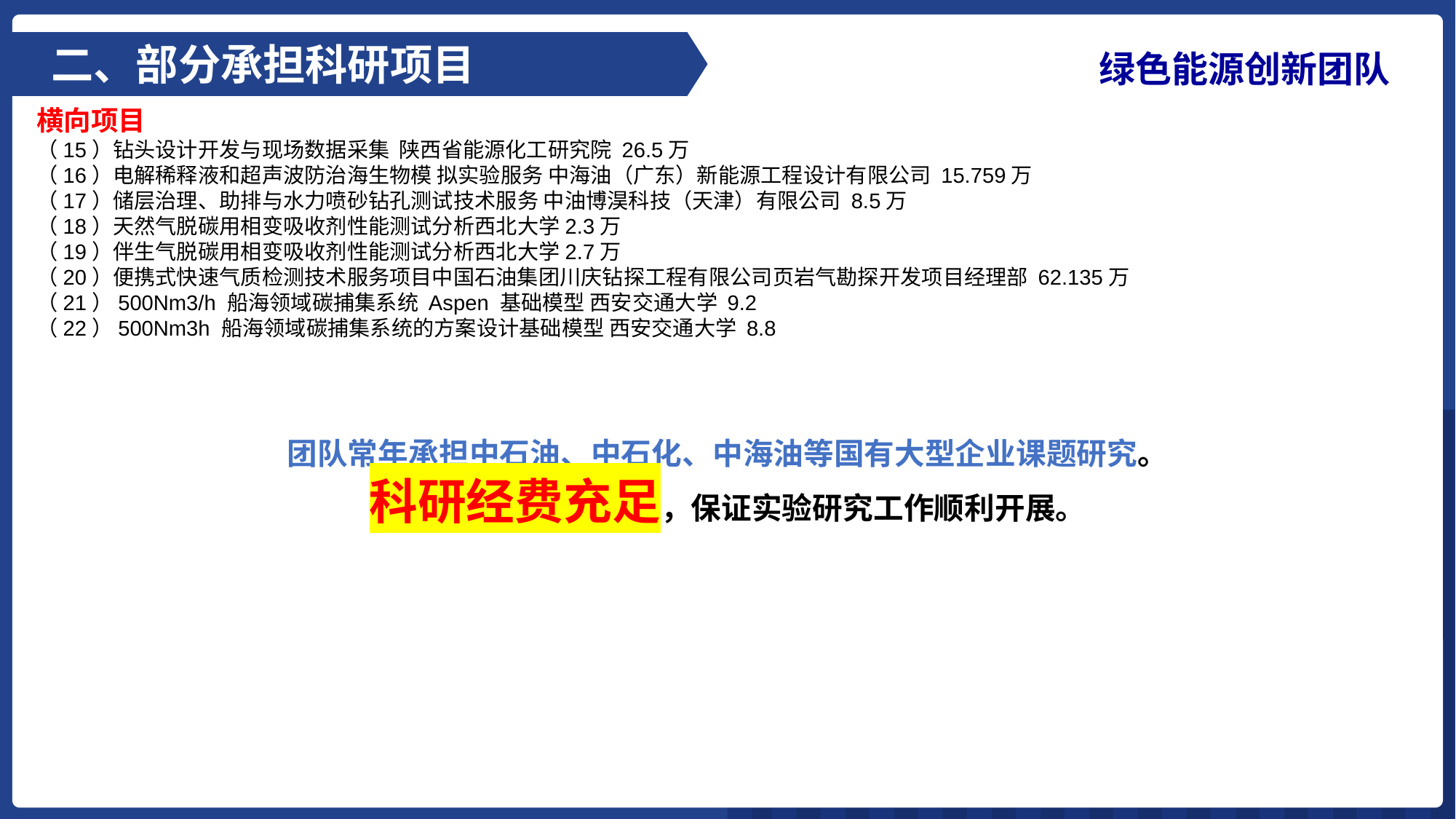

二、部分承担科研项目
绿色能源创新团队
横向项目
（15）钻头设计开发与现场数据采集  陕西省能源化工研究院 26.5万
（16）电解稀释液和超声波防治海生物模 拟实验服务 中海油（广东）新能源工程设计有限公司 15.759万
（17）储层治理、助排与水力喷砂钻孔测试技术服务 中油博淏科技（天津）有限公司 8.5万
（18）天然气脱碳用相变吸收剂性能测试分析西北大学2.3万
（19）伴生气脱碳用相变吸收剂性能测试分析西北大学2.7万
（20）便携式快速气质检测技术服务项目中国石油集团川庆钻探工程有限公司页岩气勘探开发项目经理部 62.135万
（21）500Nm3/h 船海领域碳捕集系统 Aspen 基础模型 西安交通大学 9.2
（22）500Nm3h 船海领域碳捕集系统的方案设计基础模型 西安交通大学 8.8

团队常年承担中石油、中石化、中海油等国有大型企业课题研究。
科研经费充足，保证实验研究工作顺利开展。